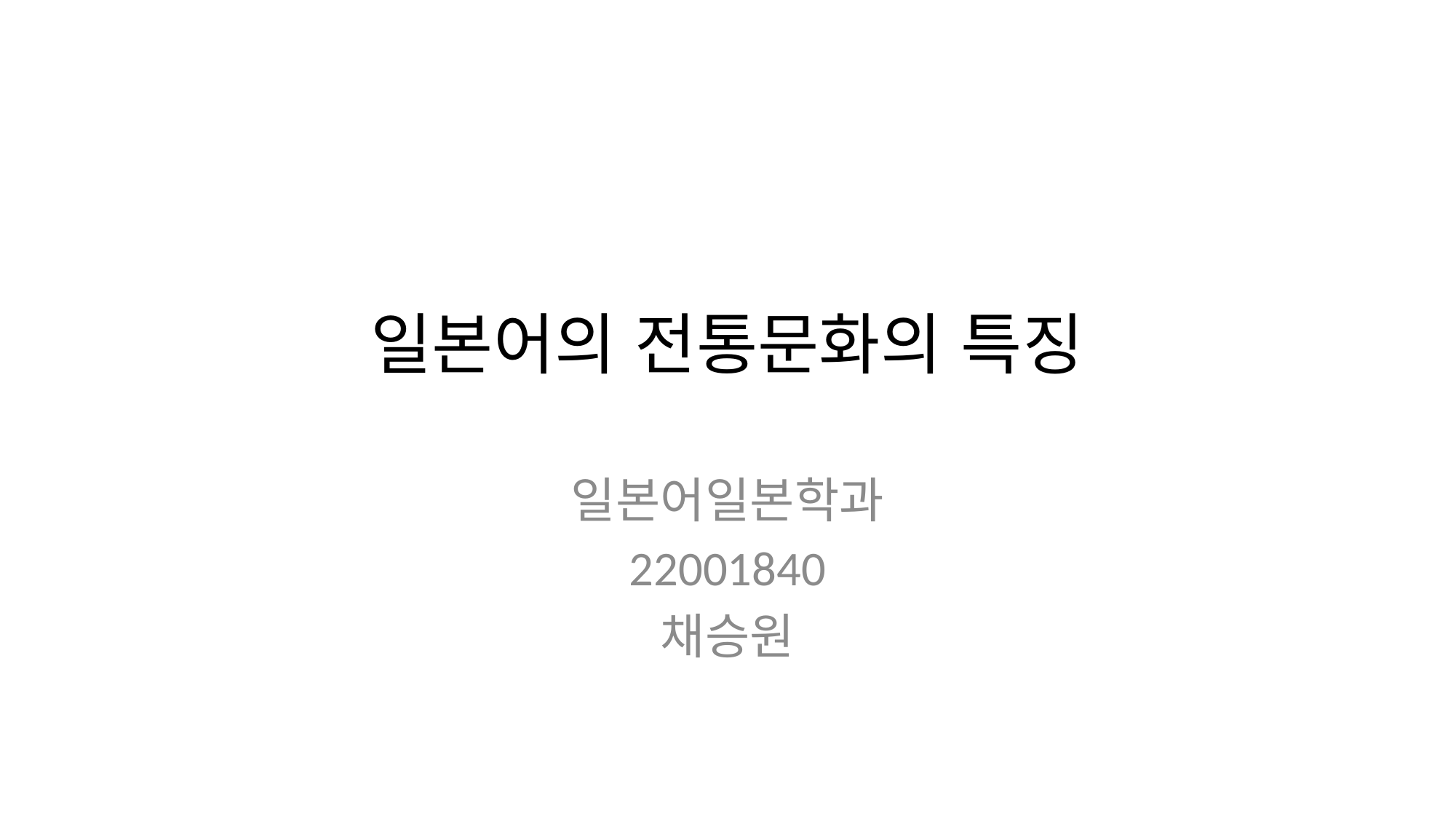

# 일본어의 전통문화의 특징
일본어일본학과
22001840
채승원